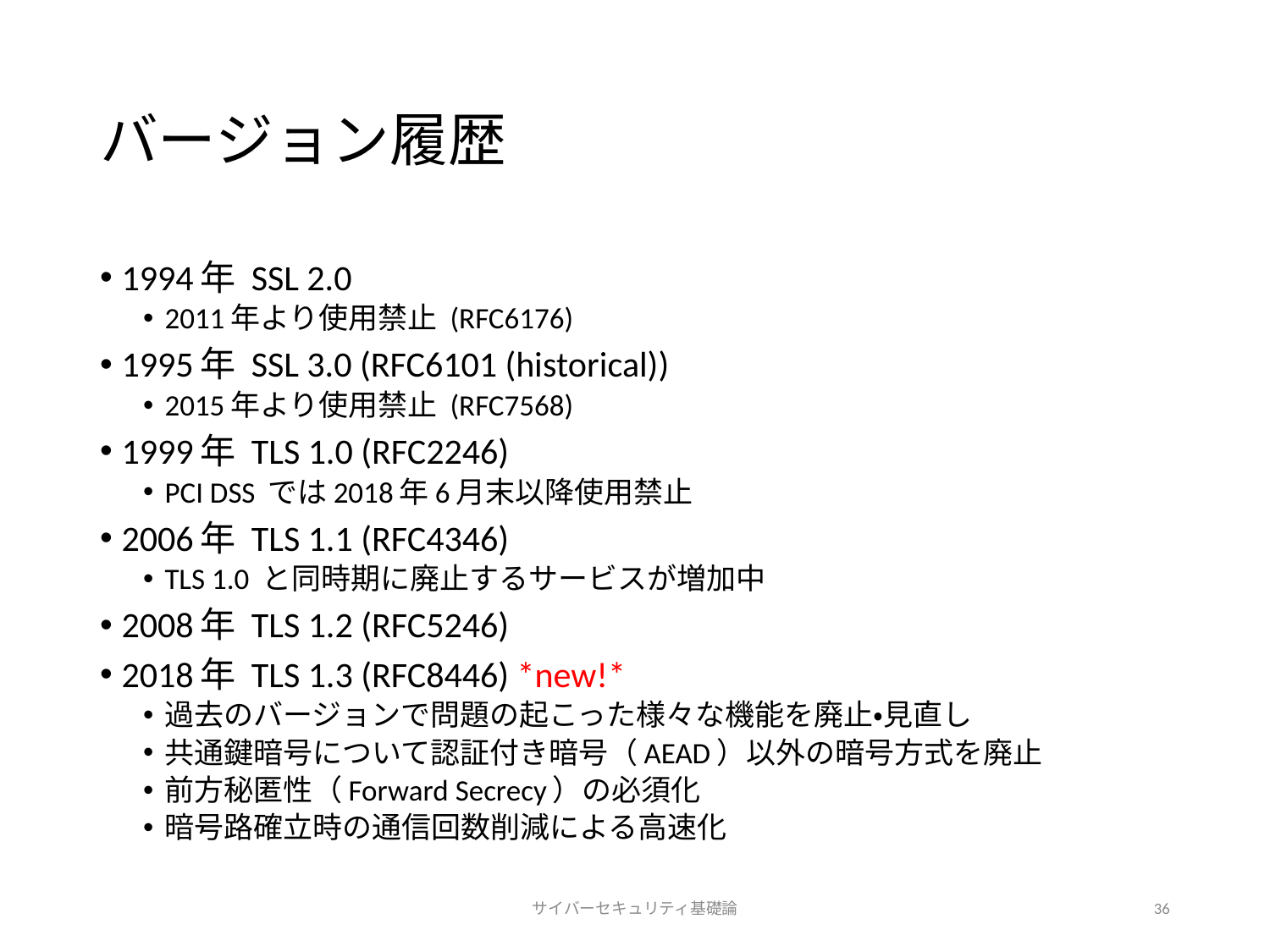

# バージョン履歴
1994年 SSL 2.0
2011年より使用禁止 (RFC6176)
1995年 SSL 3.0 (RFC6101 (historical))
2015年より使用禁止 (RFC7568)
1999年 TLS 1.0 (RFC2246)
PCI DSS では2018年6月末以降使用禁止
2006年 TLS 1.1 (RFC4346)
TLS 1.0 と同時期に廃止するサービスが増加中
2008年 TLS 1.2 (RFC5246)
2018年 TLS 1.3 (RFC8446) *new!*
過去のバージョンで問題の起こった様々な機能を廃止・見直し
共通鍵暗号について認証付き暗号（AEAD）以外の暗号方式を廃止
前方秘匿性（Forward Secrecy）の必須化
暗号路確立時の通信回数削減による高速化
サイバーセキュリティ基礎論
36